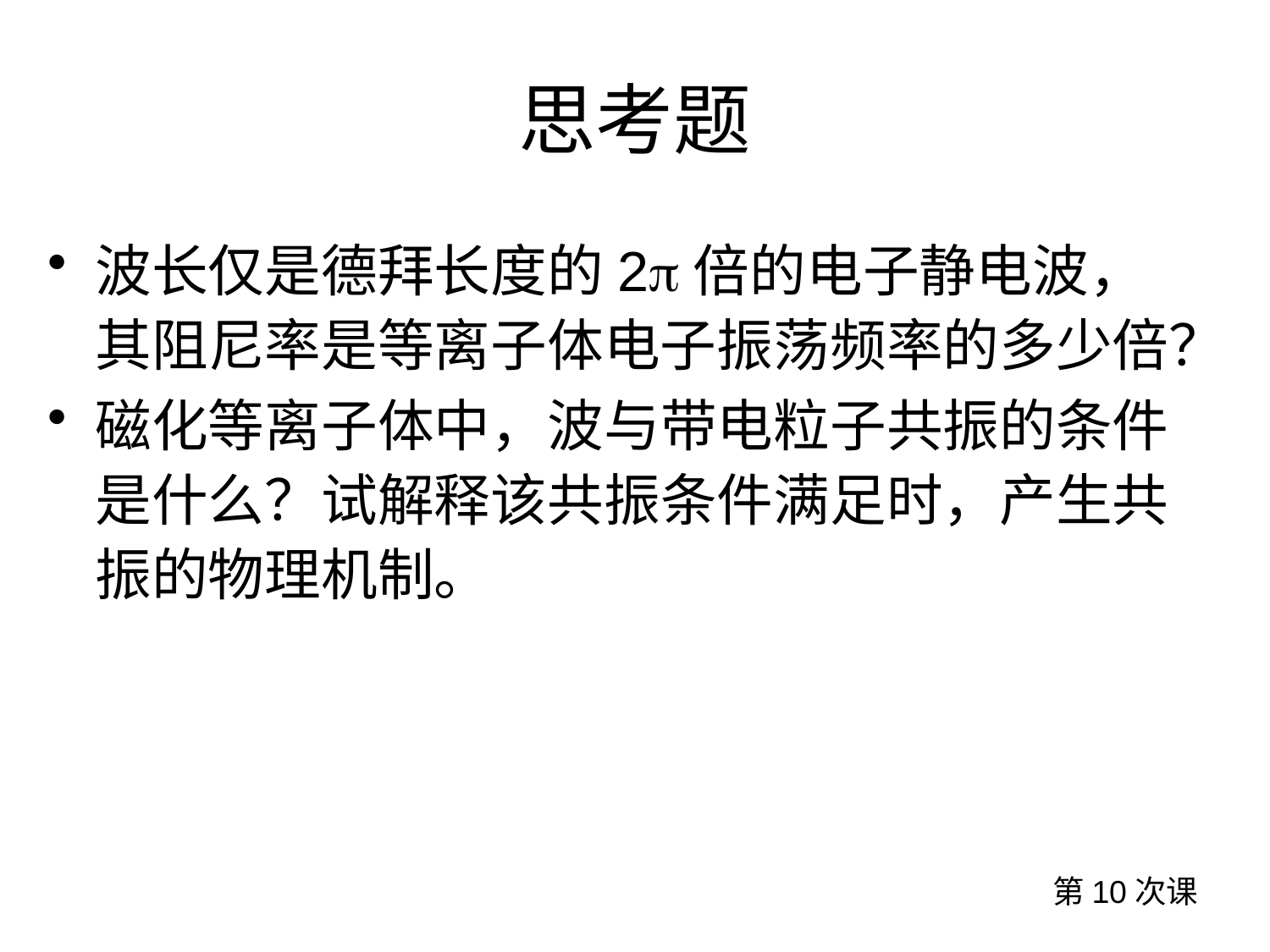

# 思考题
波长仅是德拜长度的2π倍的电子静电波，其阻尼率是等离子体电子振荡频率的多少倍？
磁化等离子体中，波与带电粒子共振的条件是什么？试解释该共振条件满足时，产生共振的物理机制。
第10次课